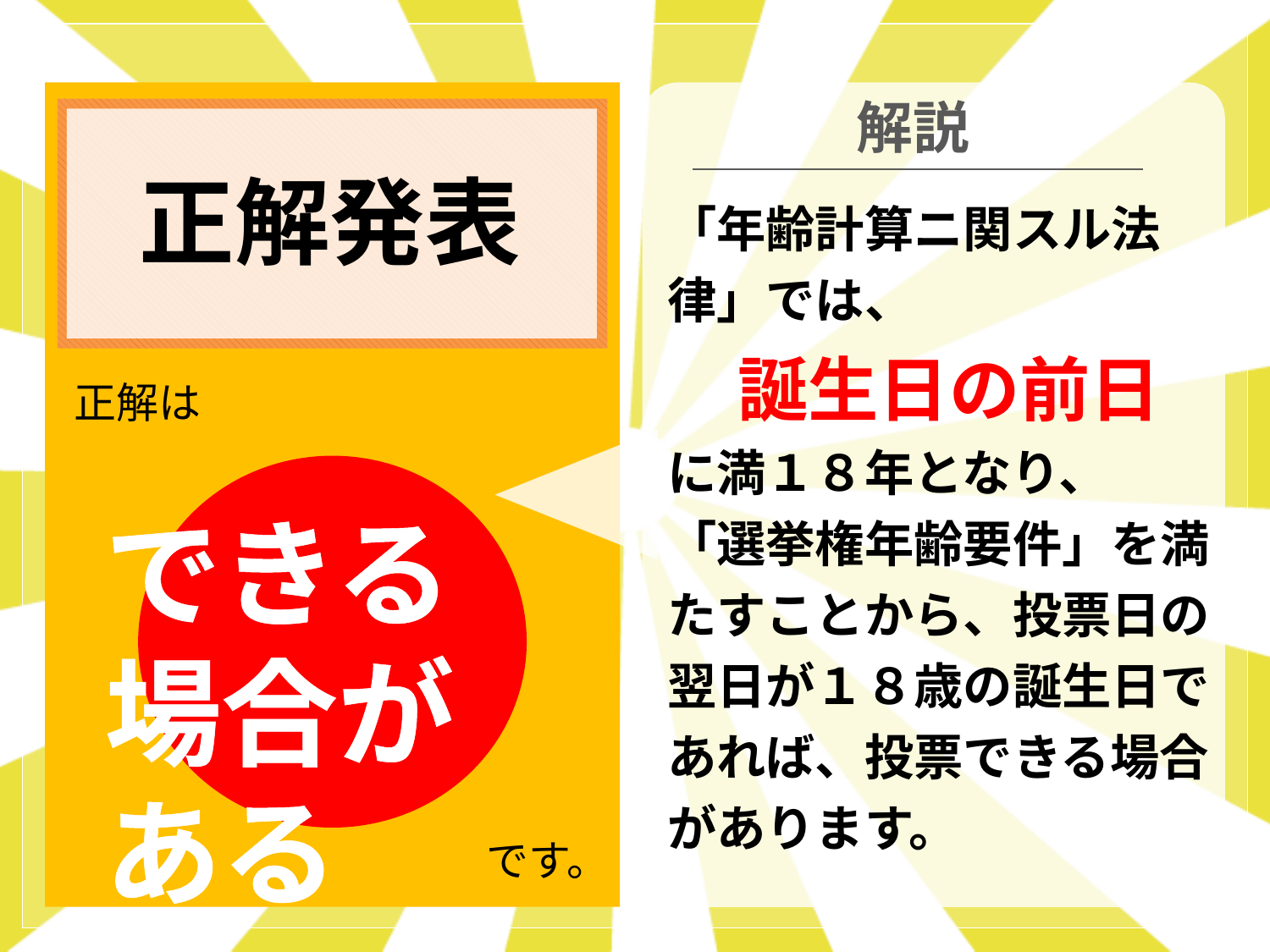

解説
正解発表
「年齢計算ニ関スル法律」では、
　誕生日の前日
に満１８年となり、
「選挙権年齢要件」を満たすことから、投票日の翌日が１８歳の誕生日であれば、投票できる場合があります。
正解は

できる場合がある
です。